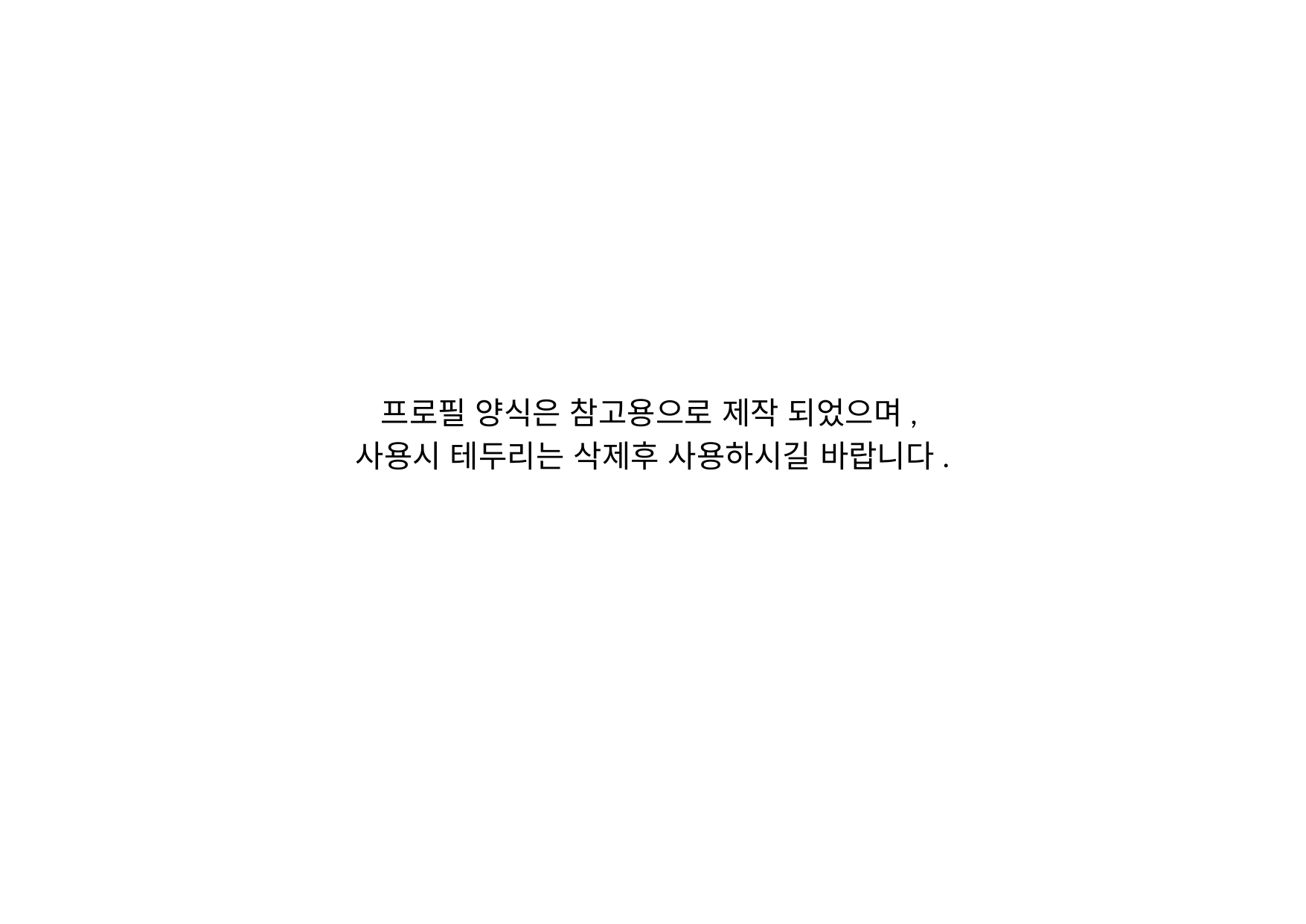

프로필 양식은 참고용으로 제작 되었으며,
사용시 테두리는 삭제후 사용하시길 바랍니다.